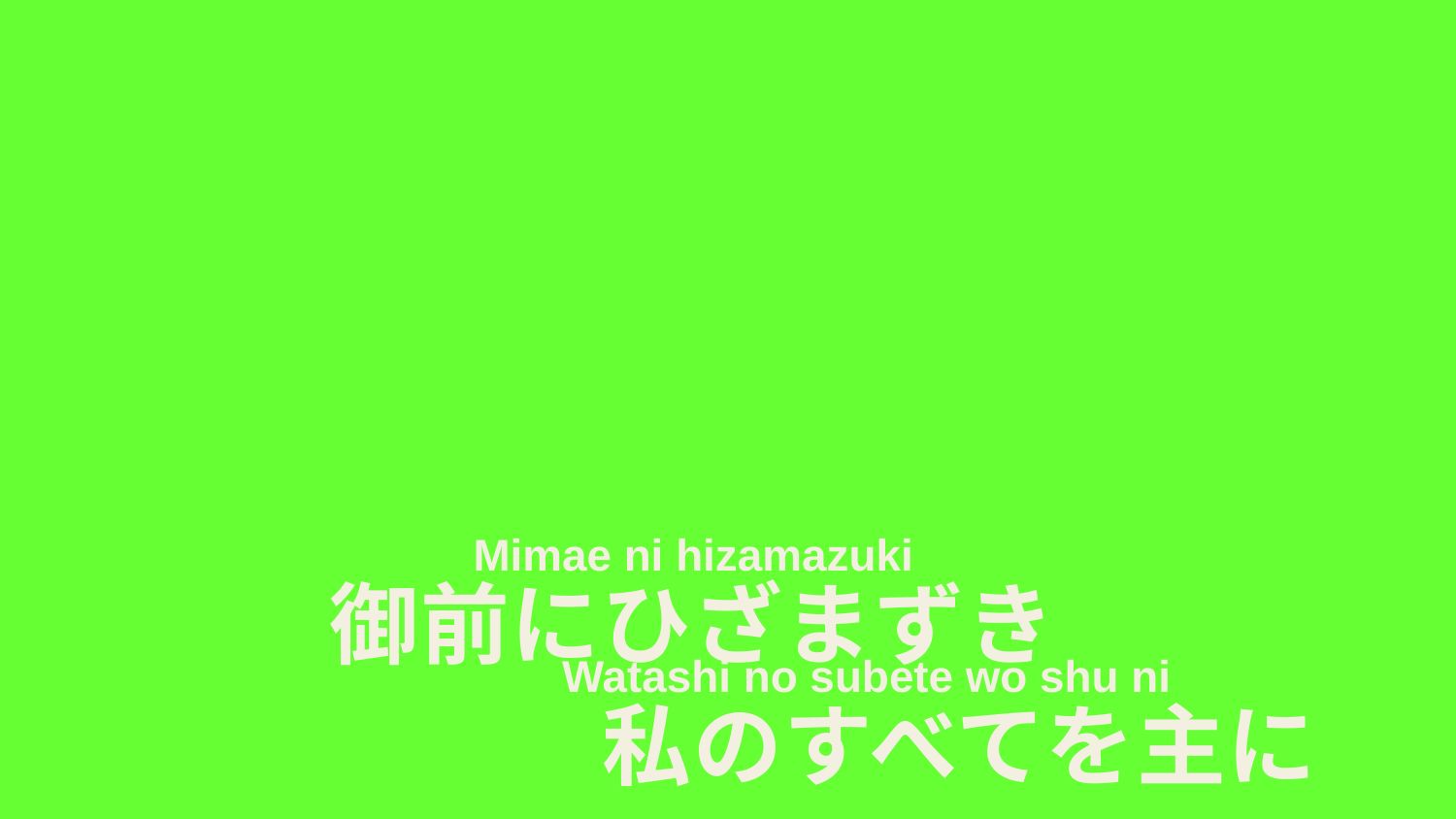

Mimae ni hizamazuki

　　　　　Watashi no subete wo shu ni
御前にひざまずき
　　　私のすべてを主に